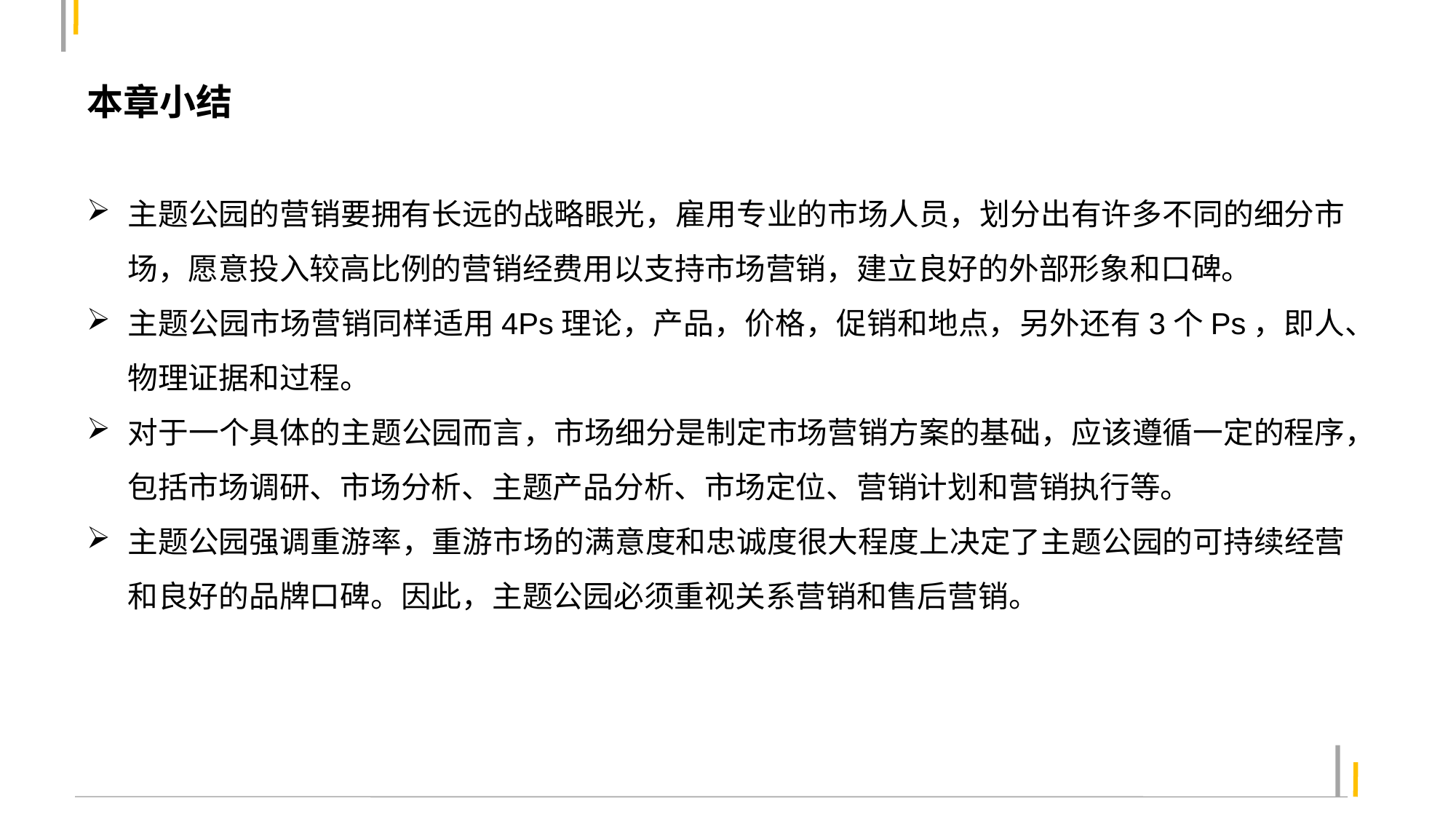

本章小结

主题公园的营销要拥有长远的战略眼光，雇用专业的市场人员，划分出有许多不同的细分市场，愿意投入较高比例的营销经费用以支持市场营销，建立良好的外部形象和口碑。
主题公园市场营销同样适用4Ps理论，产品，价格，促销和地点，另外还有3个Ps，即人、物理证据和过程。
对于一个具体的主题公园而言，市场细分是制定市场营销方案的基础，应该遵循一定的程序，包括市场调研、市场分析、主题产品分析、市场定位、营销计划和营销执行等。
主题公园强调重游率，重游市场的满意度和忠诚度很大程度上决定了主题公园的可持续经营和良好的品牌口碑。因此，主题公园必须重视关系营销和售后营销。